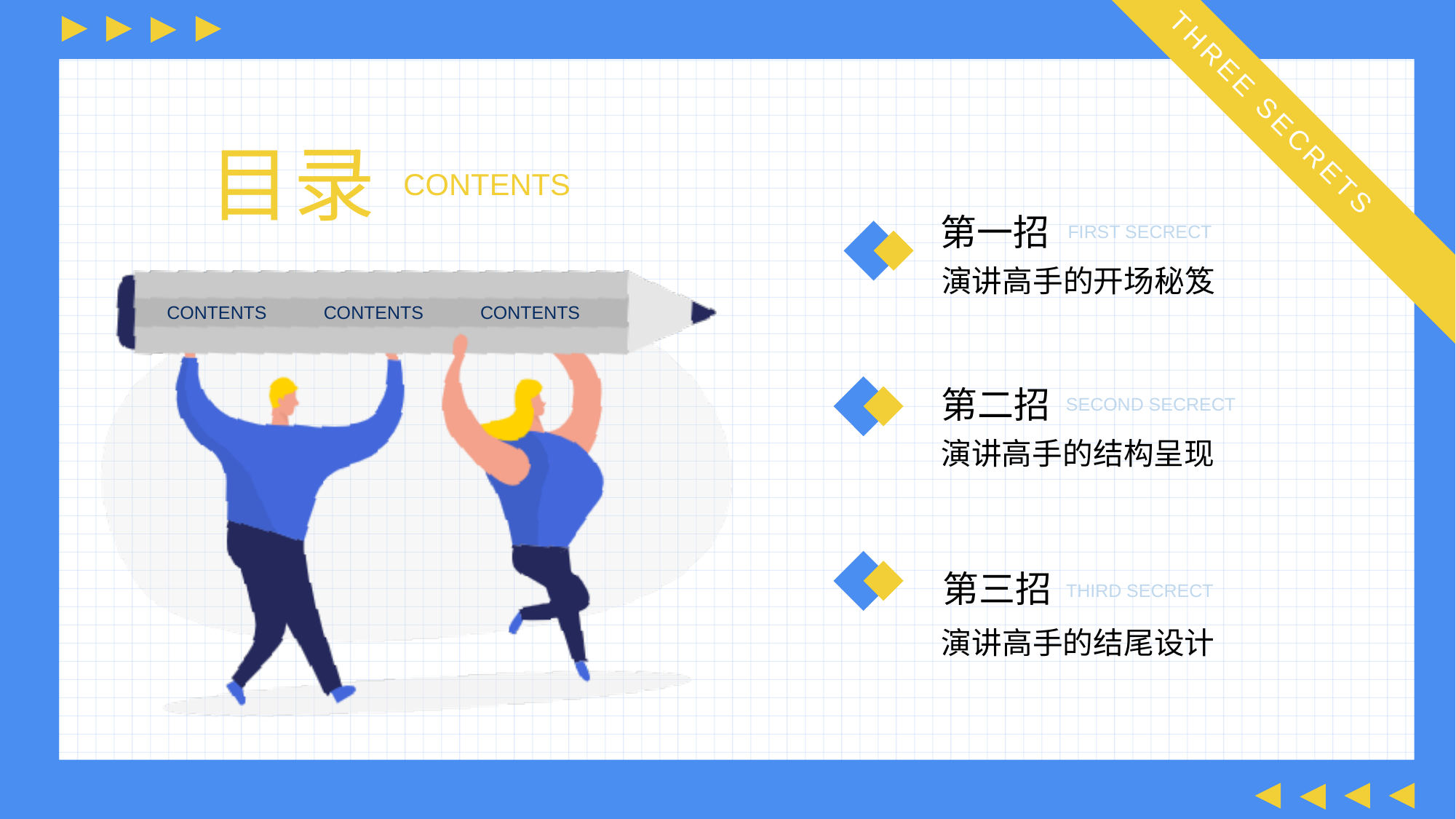

目录
CONTENTS
第一招
FIRST SECRECT

演讲高手的开场秘笈
CONTENTS
CONTENTS
CONTENTS

第二招

SECOND SECRECT
演讲高手的结构呈现

第三招
THIRD SECRECT
演讲高手的结尾设计